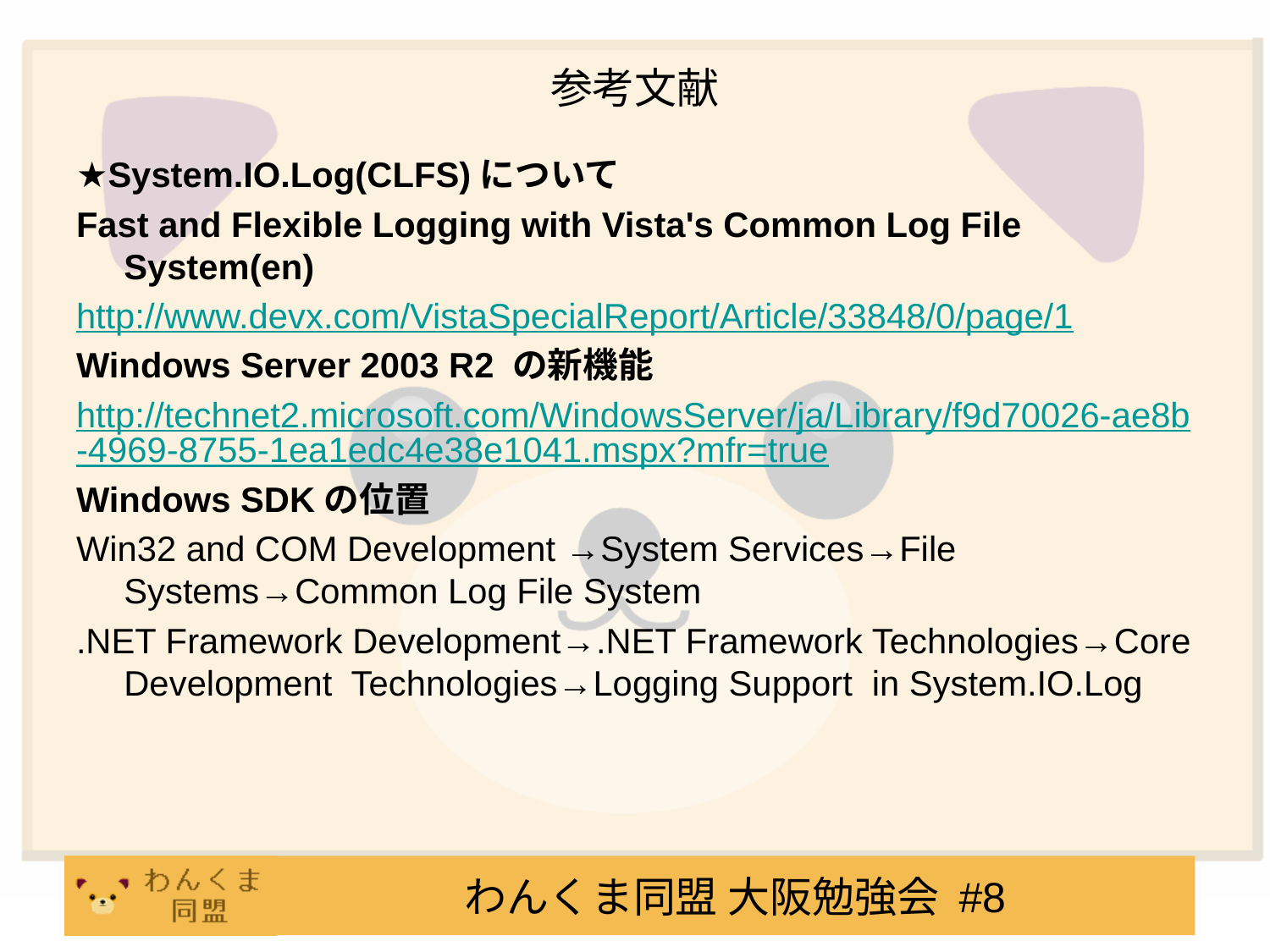

# 参考文献
★System.IO.Log(CLFS)について
Fast and Flexible Logging with Vista's Common Log File System(en)
http://www.devx.com/VistaSpecialReport/Article/33848/0/page/1
Windows Server 2003 R2 の新機能
http://technet2.microsoft.com/WindowsServer/ja/Library/f9d70026-ae8b-4969-8755-1ea1edc4e38e1041.mspx?mfr=true
Windows SDKの位置
Win32 and COM Development →System Services→File Systems→Common Log File System
.NET Framework Development→.NET Framework Technologies→Core Development  Technologies→Logging Support  in System.IO.Log